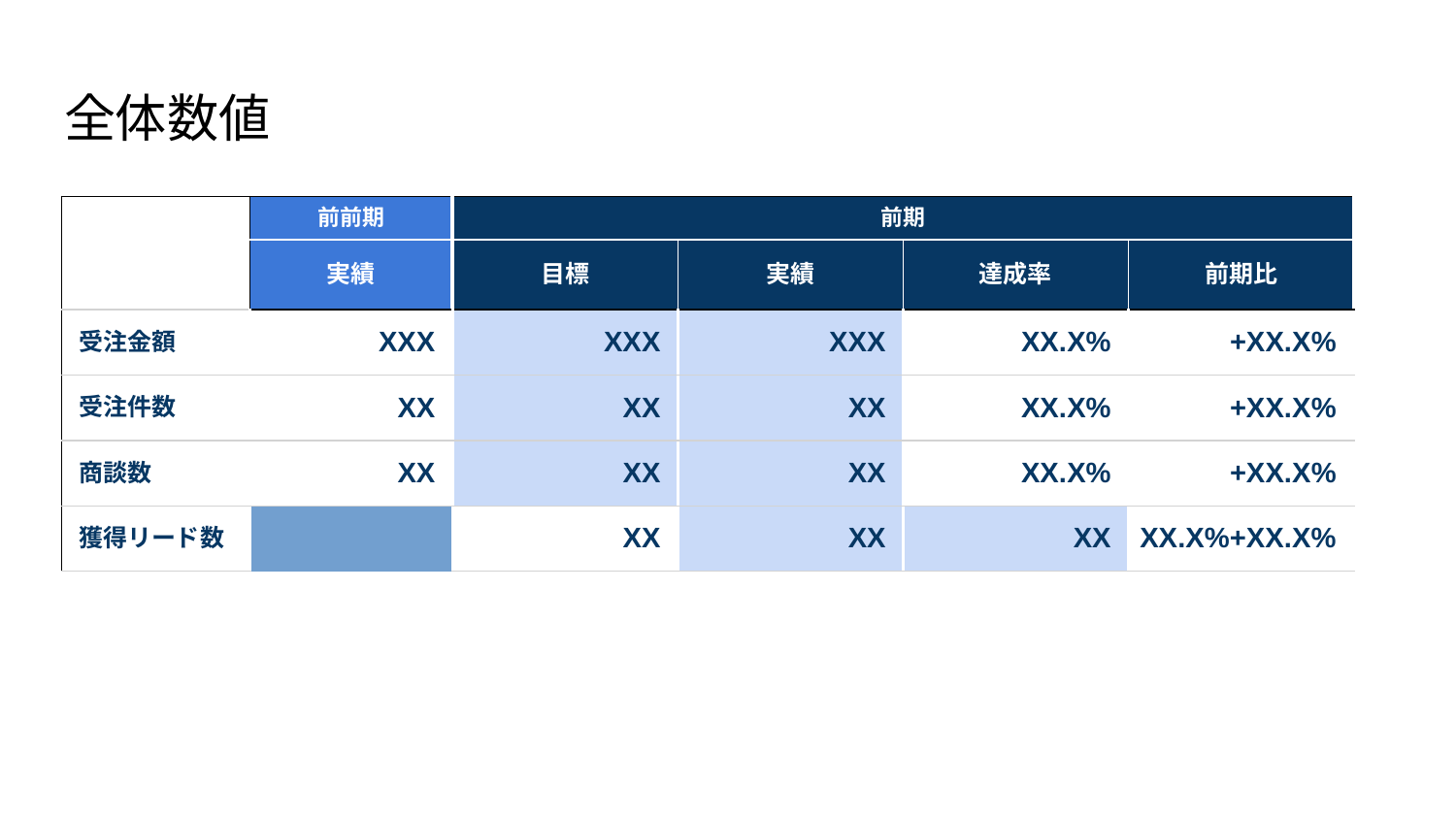

# 全体数値
|  |  | 前前期 | 前期 |  |  |  |
| --- | --- | --- | --- | --- | --- | --- |
|  |  | 実績 | 目標 | 実績 | 達成率 | 前期比 |
| 受注金額 |  | XXX | XXX | XXX | XX.X% | +XX.X% |
| 受注件数 |  | XX | XX | XX | XX.X% | +XX.X% |
| 商談数 |  | XX | XX | XX | XX.X% | +XX.X% |
| 獲得リード数 |  | XX | XX | XX | XX.X% | +XX.X% |